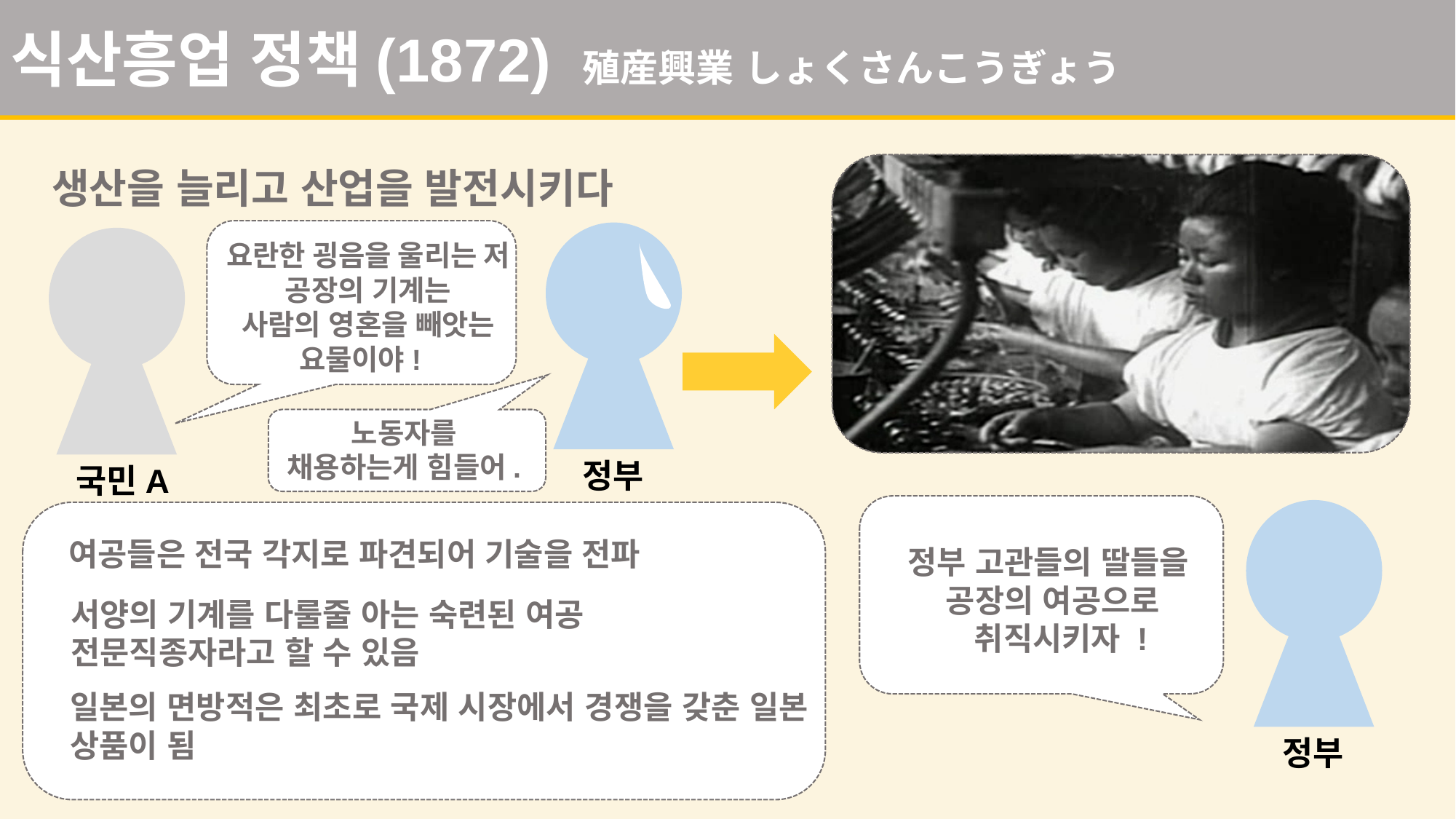

식산흥업 정책(1872) 殖産興業 しょくさんこうぎょう

생산을 늘리고 산업을 발전시키다

요란한 굉음을 울리는 저 공장의 기계는
사람의 영혼을 빼앗는 요물이야!

노동자를
채용하는게 힘들어.

정부
국민A

여공들은 전국 각지로 파견되어 기술을 전파

정부 고관들의 딸들을
공장의 여공으로
 취직시키자 !

서양의 기계를 다룰줄 아는 숙련된 여공
전문직종자라고 할 수 있음

일본의 면방적은 최초로 국제 시장에서 경쟁을 갖춘 일본 상품이 됨

정부